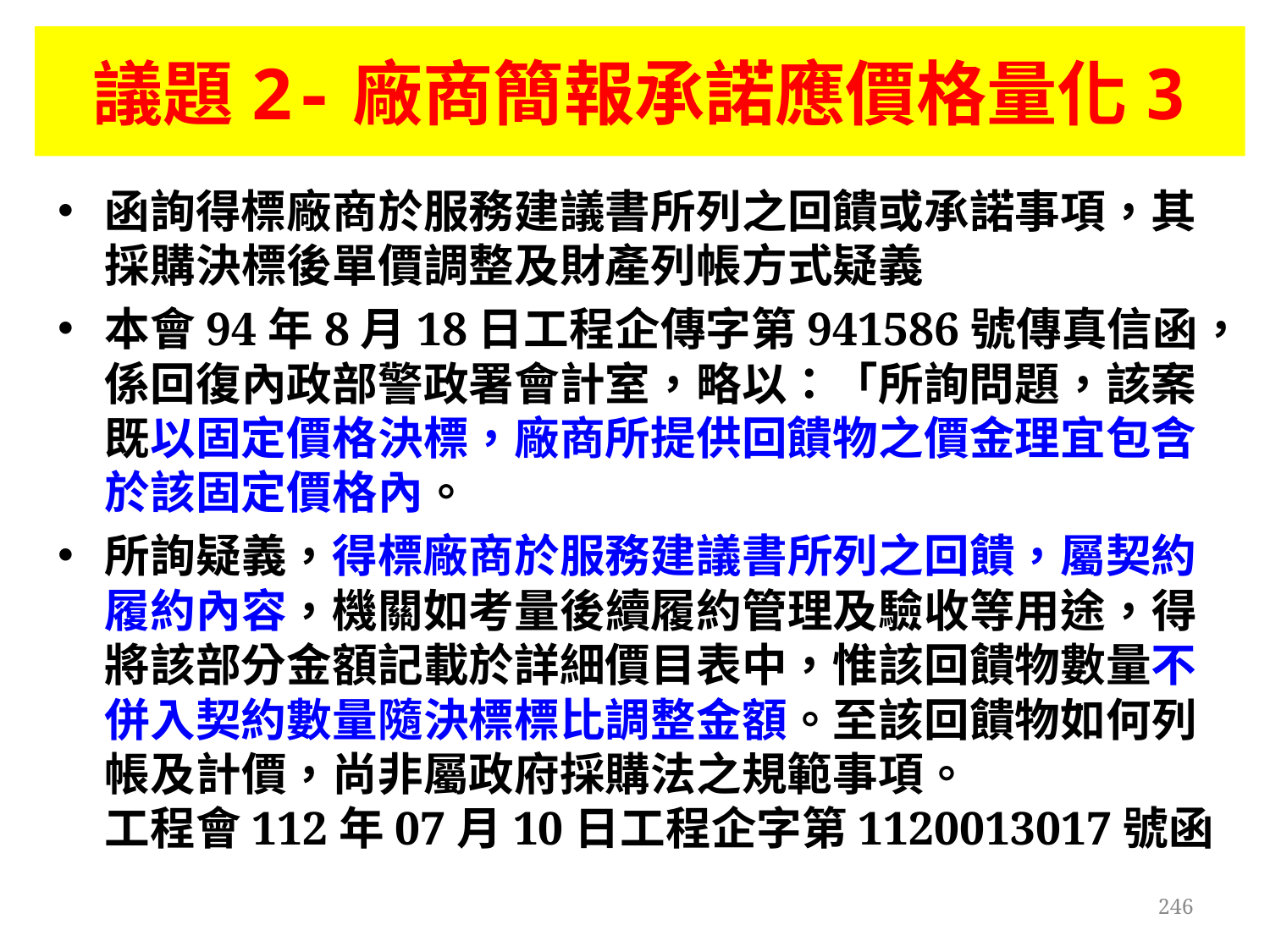

# 議題2-廠商簡報承諾應價格量化3
函詢得標廠商於服務建議書所列之回饋或承諾事項，其採購決標後單價調整及財產列帳方式疑義
本會94年8月18日工程企傳字第941586號傳真信函，係回復內政部警政署會計室，略以：「所詢問題，該案既以固定價格決標，廠商所提供回饋物之價金理宜包含於該固定價格內。
所詢疑義，得標廠商於服務建議書所列之回饋，屬契約履約內容，機關如考量後續履約管理及驗收等用途，得將該部分金額記載於詳細價目表中，惟該回饋物數量不併入契約數量隨決標標比調整金額。至該回饋物如何列帳及計價，尚非屬政府採購法之規範事項。
工程會112年07月10日工程企字第1120013017號函
246